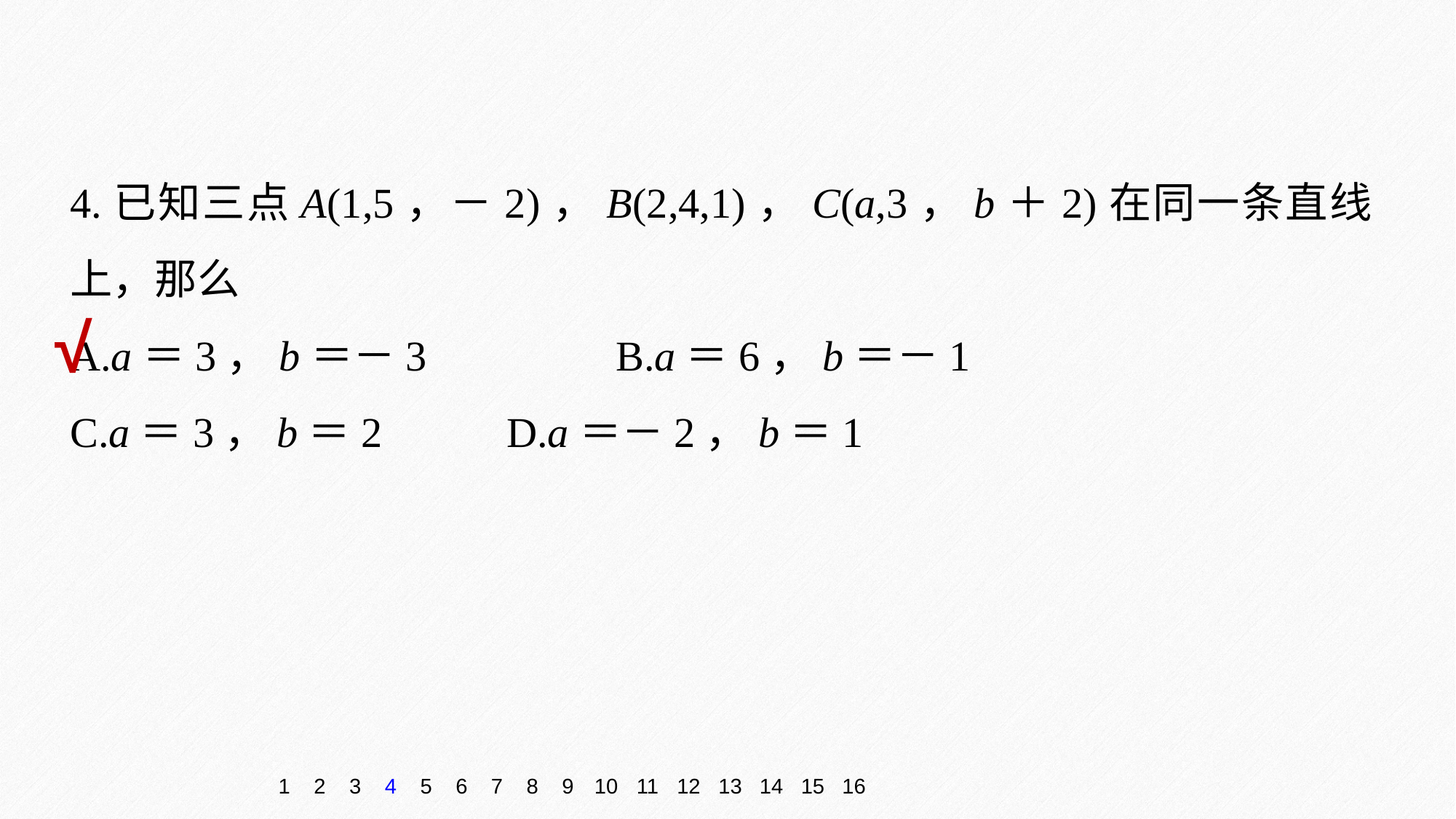

4.已知三点A(1,5，－2)，B(2,4,1)，C(a,3，b＋2)在同一条直线上，那么
A.a＝3，b＝－3		B.a＝6，b＝－1
C.a＝3，b＝2		D.a＝－2，b＝1
√
1
2
3
4
5
6
7
8
9
10
11
12
13
14
15
16